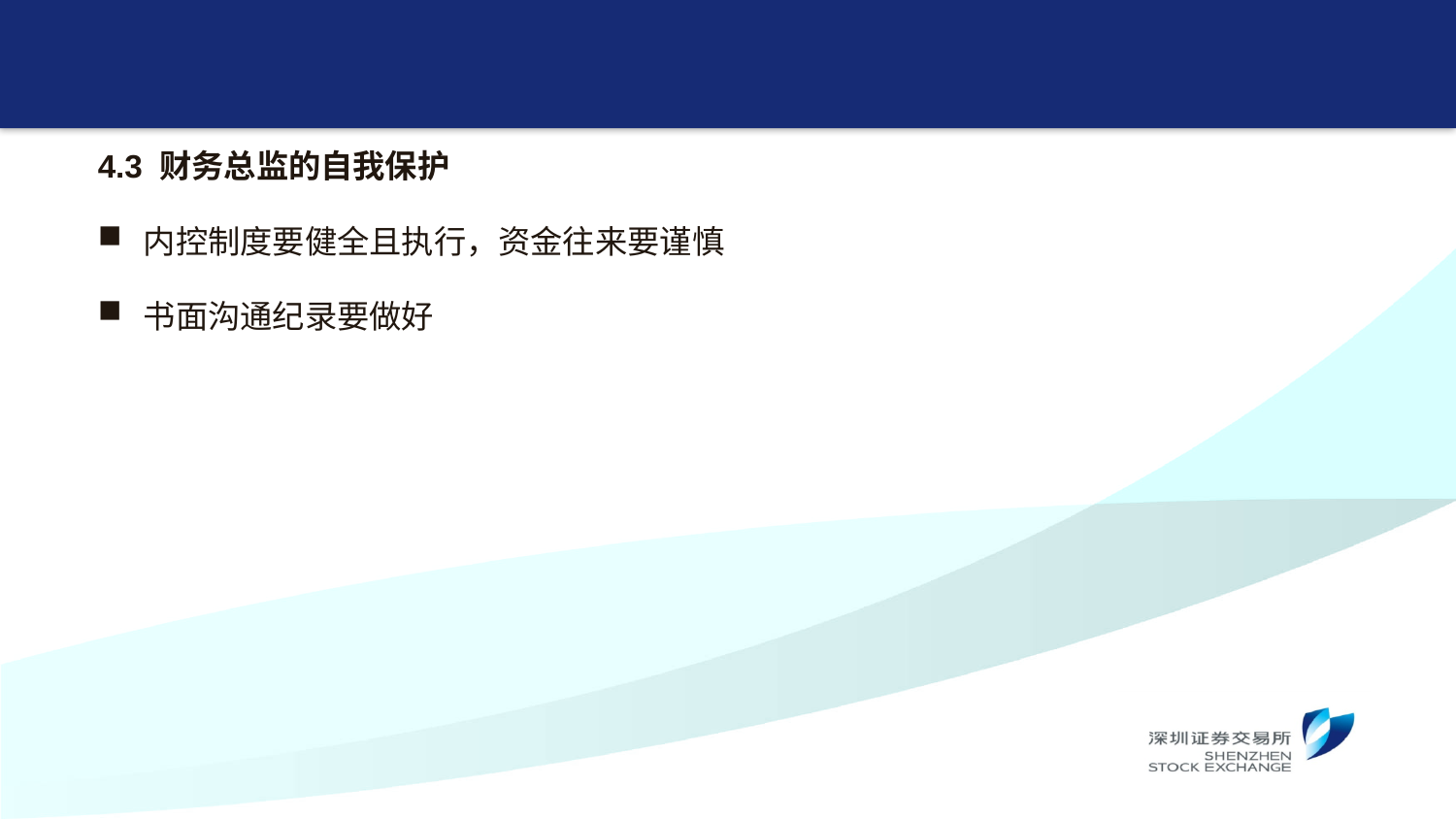

4.3 财务总监的自我保护
内控制度要健全且执行，资金往来要谨慎
书面沟通纪录要做好